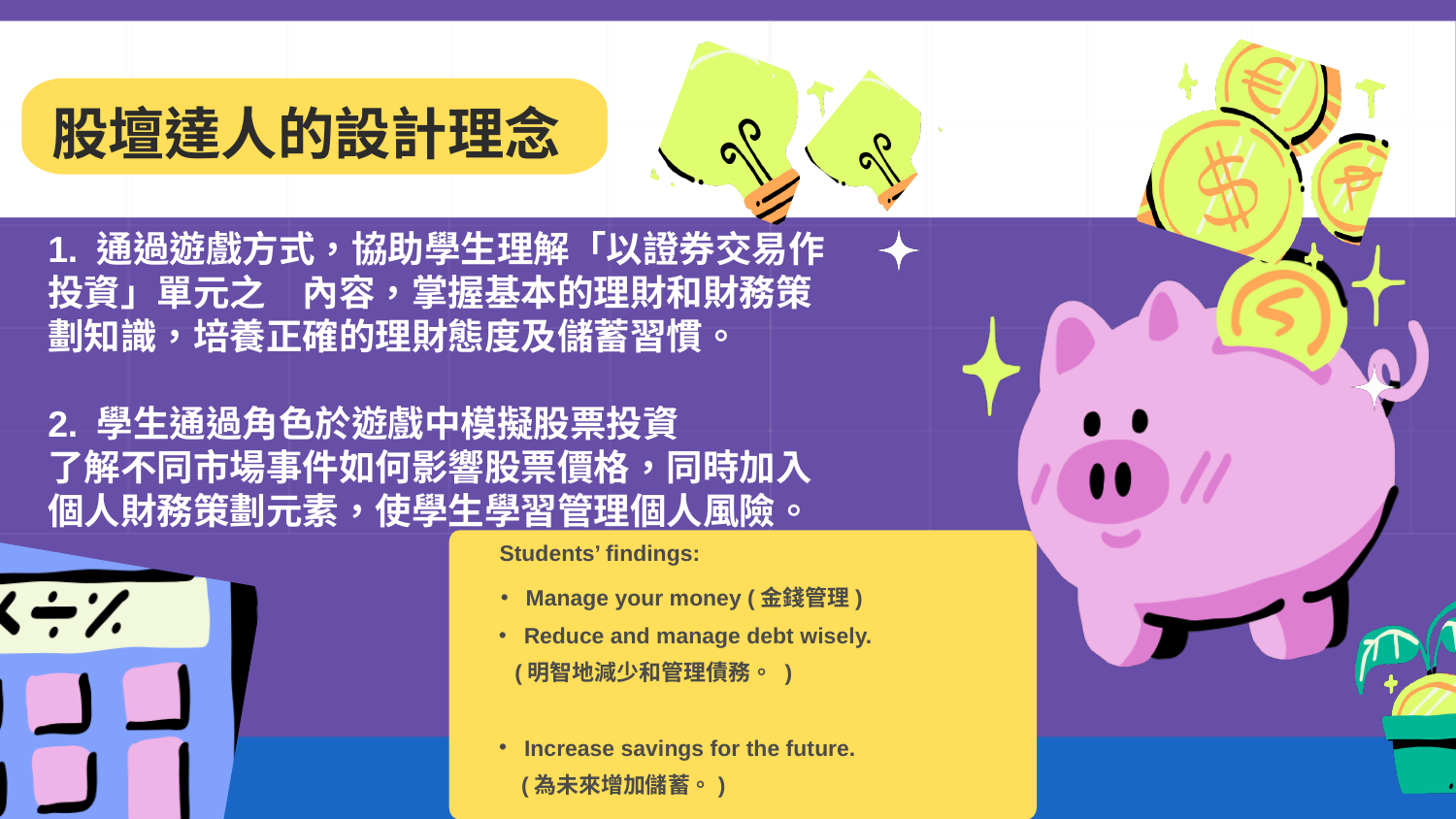

股壇達人的設計理念
1. 通過遊戲方式，協助學生理解「以證券交易作投資」單元之　內容，掌握基本的理財和財務策劃知識，培養正確的理財態度及儲蓄習慣。

2. 學生通過角色於遊戲中模擬股票投資
了解不同市場事件如何影響股票價格，同時加入個人財務策劃元素，使學生學習管理個人風險。

Students’ findings:
Manage your money (金錢管理)

Reduce and manage debt wisely.
   (明智地減少和管理債務。 )
Increase savings for the future.
    (為未來增加儲蓄。)